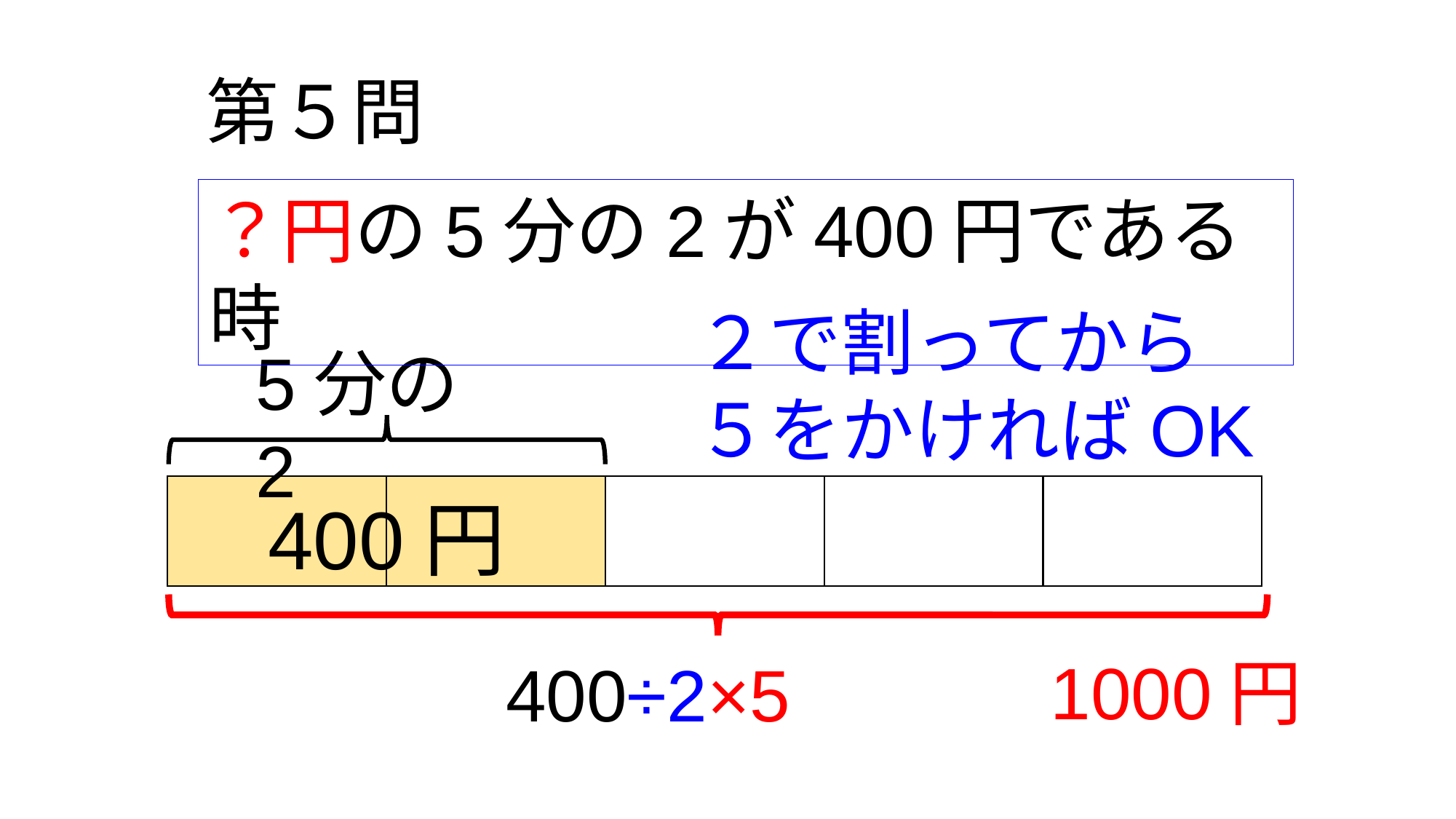

第５問

？円の5分の2が400円である時

２で割ってから
５をかければOK
5分の2

400円
1000円
400÷2×5